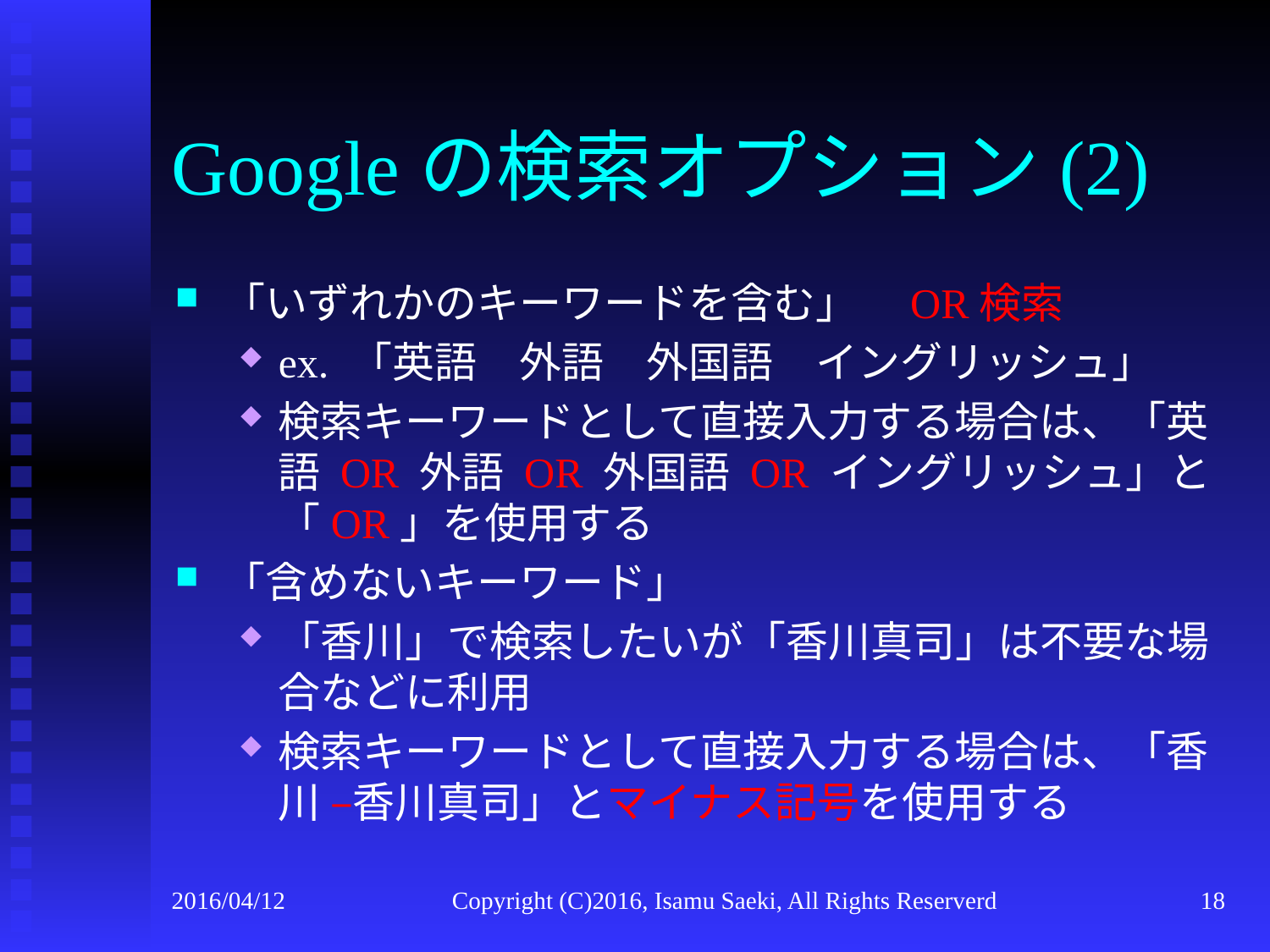

# Googleの検索オプション(2)
「いずれかのキーワードを含む」　OR検索
ex. 「英語　外語　外国語　イングリッシュ」
検索キーワードとして直接入力する場合は、「英語 OR 外語 OR 外国語 OR イングリッシュ」と「OR」を使用する
「含めないキーワード」
「香川」で検索したいが「香川真司」は不要な場合などに利用
検索キーワードとして直接入力する場合は、「香川 –香川真司」とマイナス記号を使用する

2016/04/12
Copyright (C)2016, Isamu Saeki, All Rights Reserverd
18